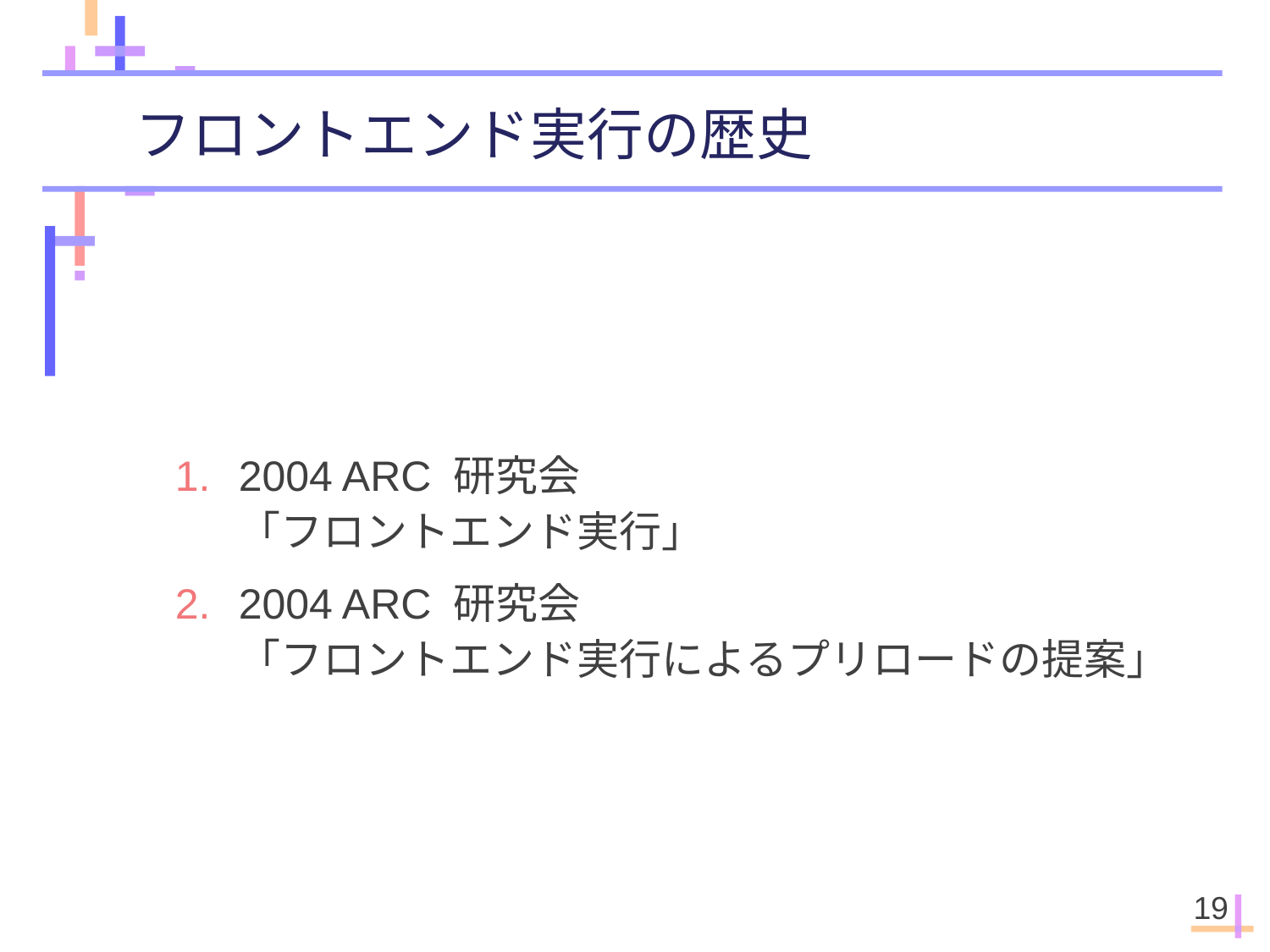

# フロントエンド実行の歴史
2004 ARC 研究会
「フロントエンド実行」
2004 ARC 研究会
「フロントエンド実行によるプリロードの提案」
19